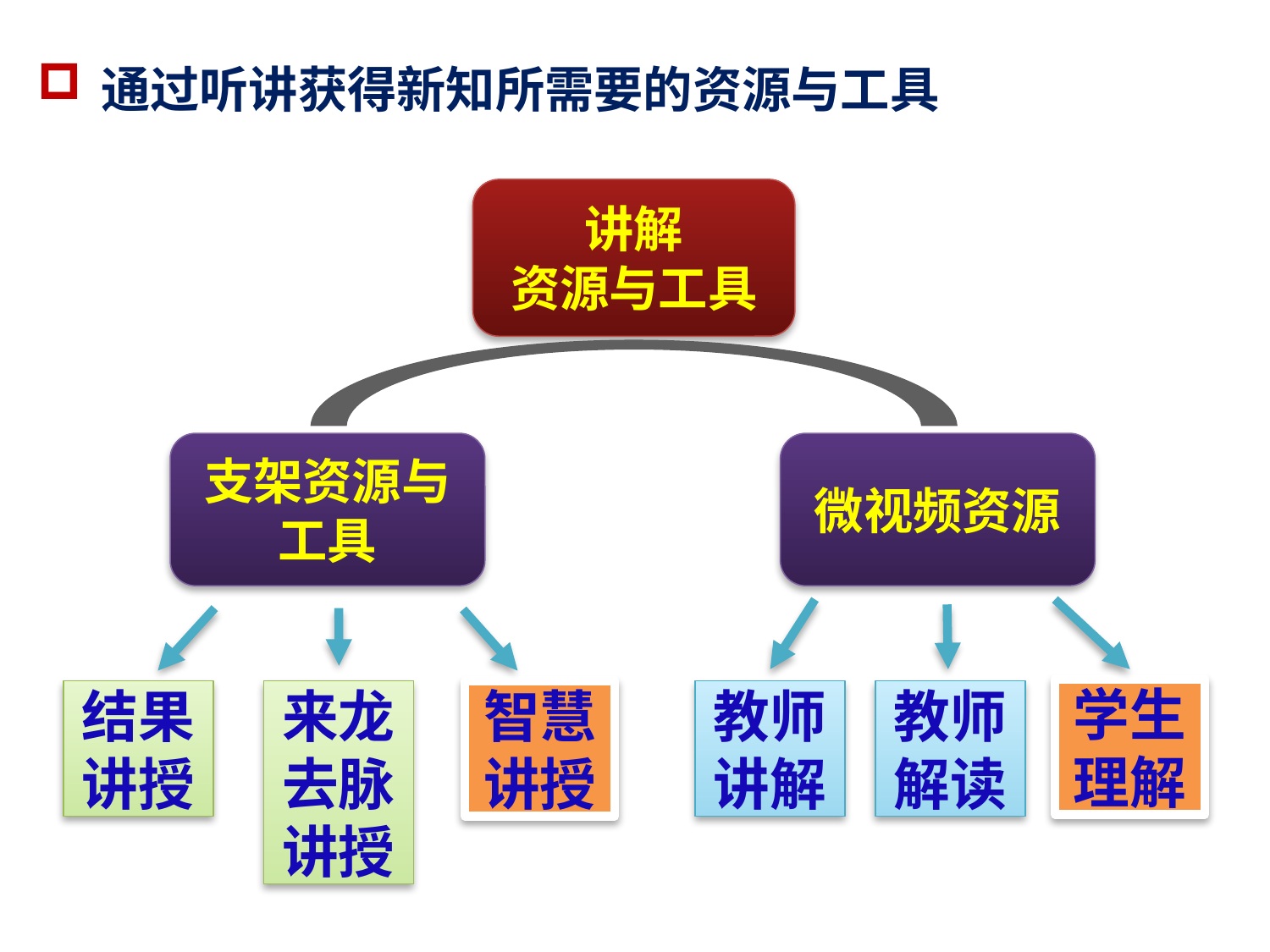

通过听讲获得新知所需要的资源与工具
讲解
资源与工具

微视频资源
支架资源与工具
学生理解
结果讲授
来龙去脉讲授
智慧讲授
教师讲解
教师解读